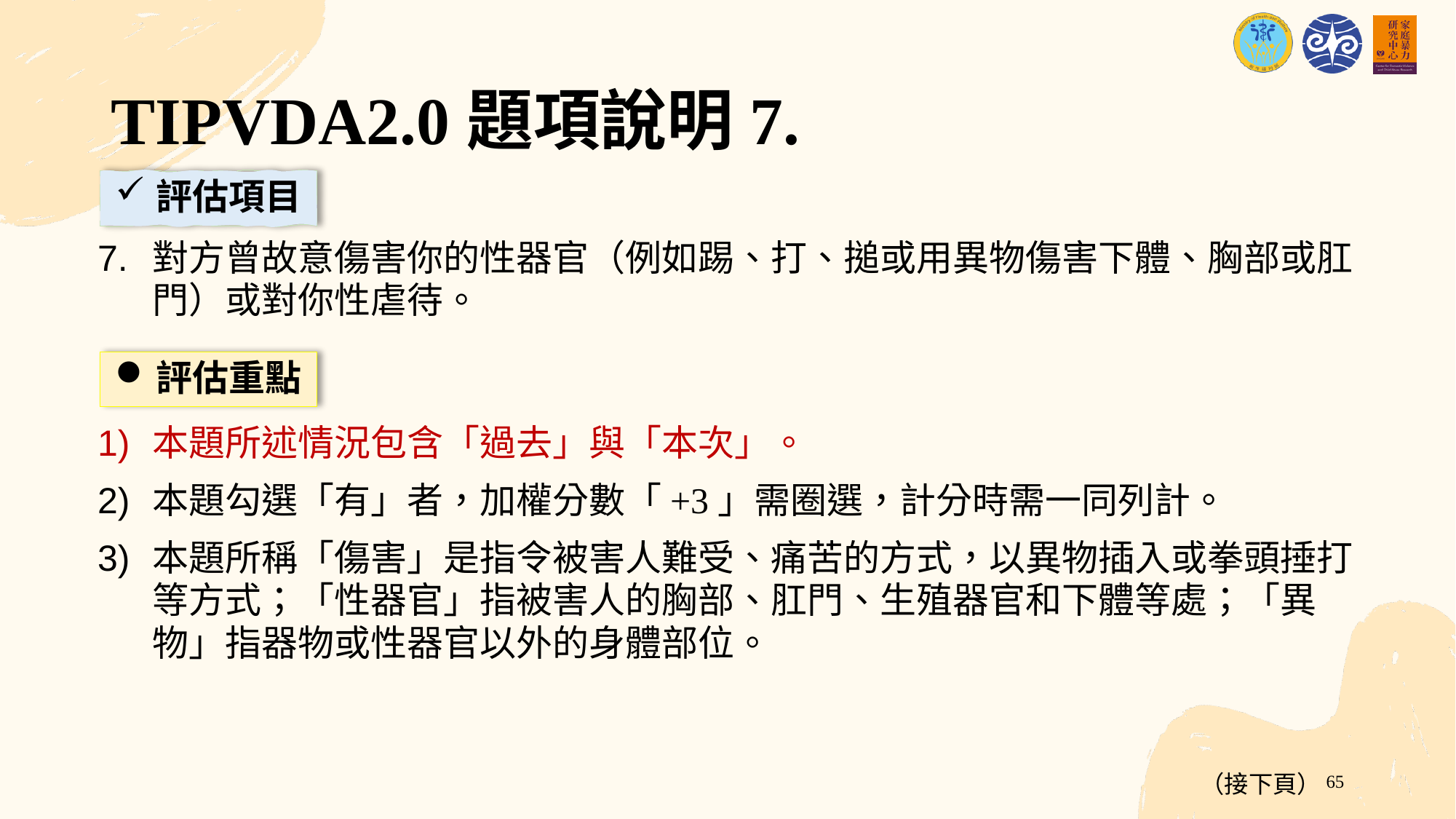

# TIPVDA2.0題項說明7.
評估項目
對方曾故意傷害你的性器官（例如踢、打、搥或用異物傷害下體、胸部或肛門）或對你性虐待。
評估重點
本題所述情況包含「過去」與「本次」。
本題勾選「有」者，加權分數「+3」需圈選，計分時需一同列計。
本題所稱「傷害」是指令被害人難受、痛苦的方式，以異物插入或拳頭捶打等方式；「性器官」指被害人的胸部、肛門、生殖器官和下體等處；「異物」指器物或性器官以外的身體部位。
 （接下頁）
65